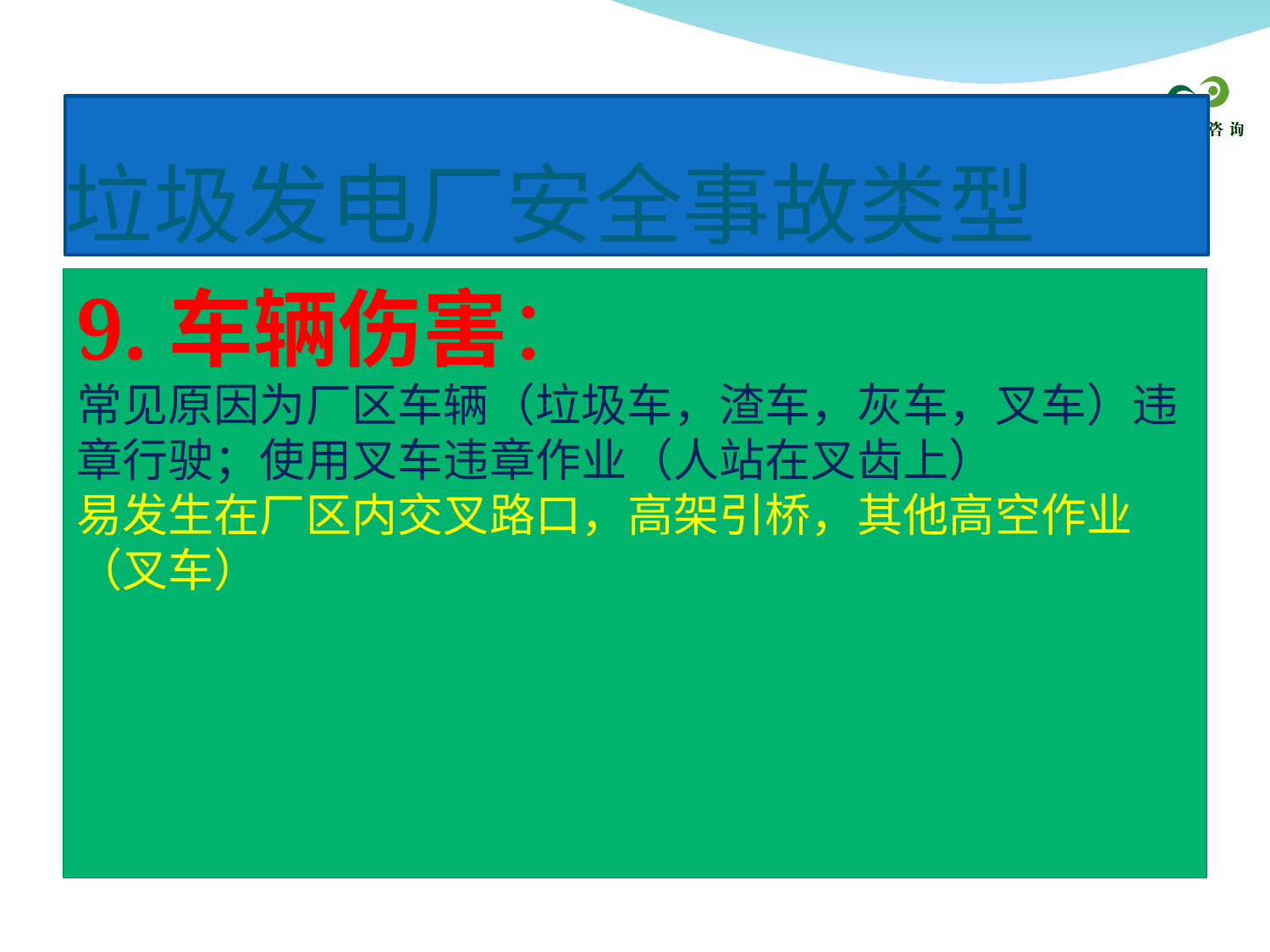

9.车辆伤害：
常见原因为厂区车辆（垃圾车，渣车，灰车，叉车）违章行驶；使用叉车违章作业（人站在叉齿上）
易发生在厂区内交叉路口，高架引桥，其他高空作业（叉车）

垃圾发电厂安全事故类型